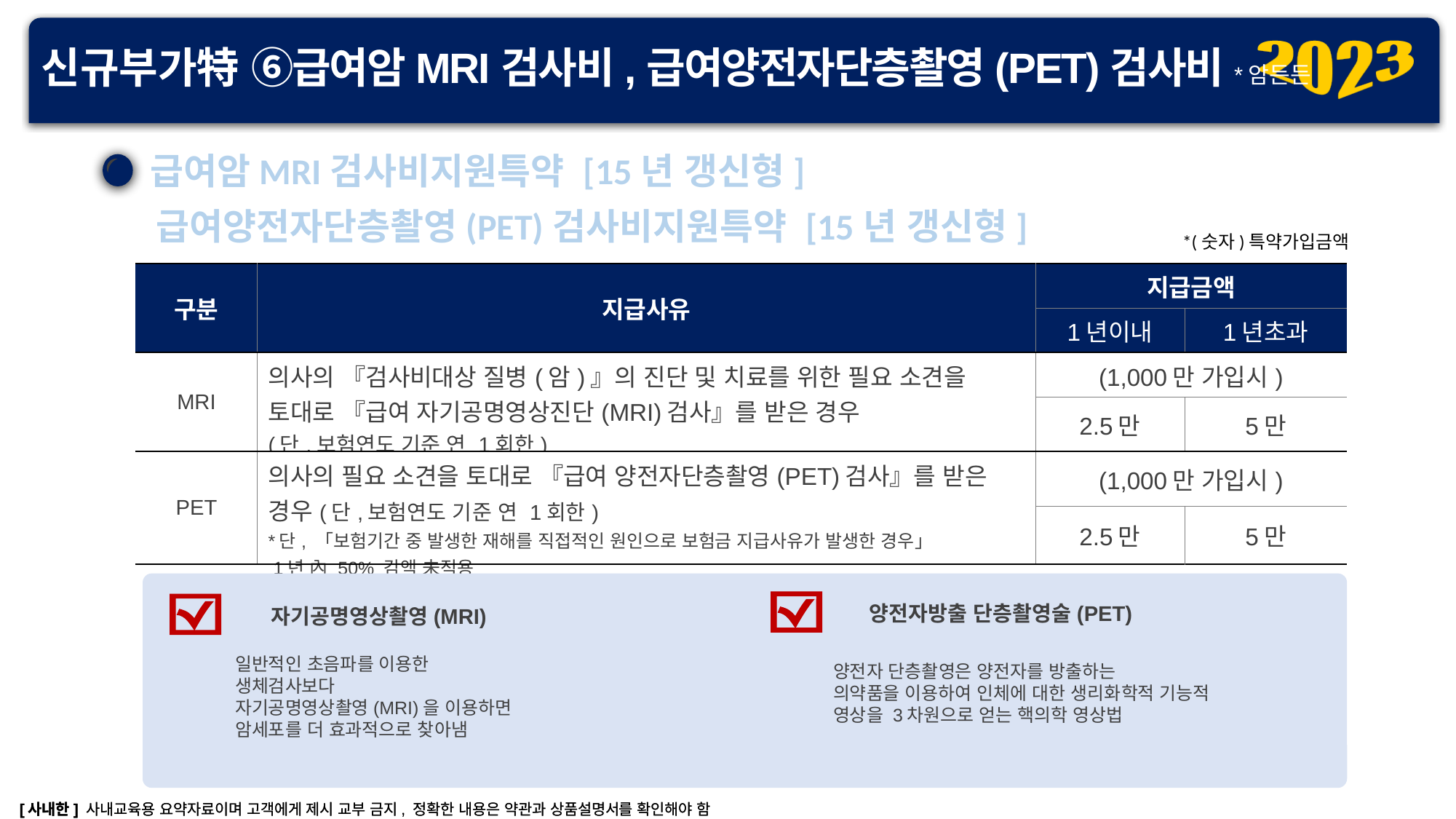

신규부가特 ⑥급여암MRI검사비,급여양전자단층촬영(PET)검사비*암든든

급여암MRI검사비지원특약 [15년 갱신형]

급여양전자단층촬영(PET)검사비지원특약 [15년 갱신형]
*(숫자)특약가입금액
| 구분 | 지급사유 | 지급금액 |  |
| --- | --- | --- | --- |
|  |  | 1년이내 | 1년초과 |
| MRI | 의사의 『검사비대상 질병(암)』의 진단 및 치료를 위한 필요 소견을 토대로 『급여 자기공명영상진단(MRI)검사』를 받은 경우 (단,보험연도 기준 연 1회한) | (1,000만 가입시) |  |
|  |  | 2.5만 | 5만 |
| PET | 의사의 필요 소견을 토대로 『급여 양전자단층촬영(PET)검사』를 받은 경우(단,보험연도 기준 연 1회한) \*단, 「보험기간 중 발생한 재해를 직접적인 원인으로 보험금 지급사유가 발생한 경우」 1년 內 50% 감액 未적용 | (1,000만 가입시) |  |
|  |  | 2.5만 | 5만 |

양전자방출 단층촬영술(PET)
자기공명영상촬영(MRI)
일반적인 초음파를 이용한 생체검사보다
자기공명영상촬영(MRI)을 이용하면
암세포를 더 효과적으로 찾아냄
양전자 단층촬영은 양전자를 방출하는
의약품을 이용하여 인체에 대한 생리화학적 기능적 영상을 3차원으로 얻는 핵의학 영상법